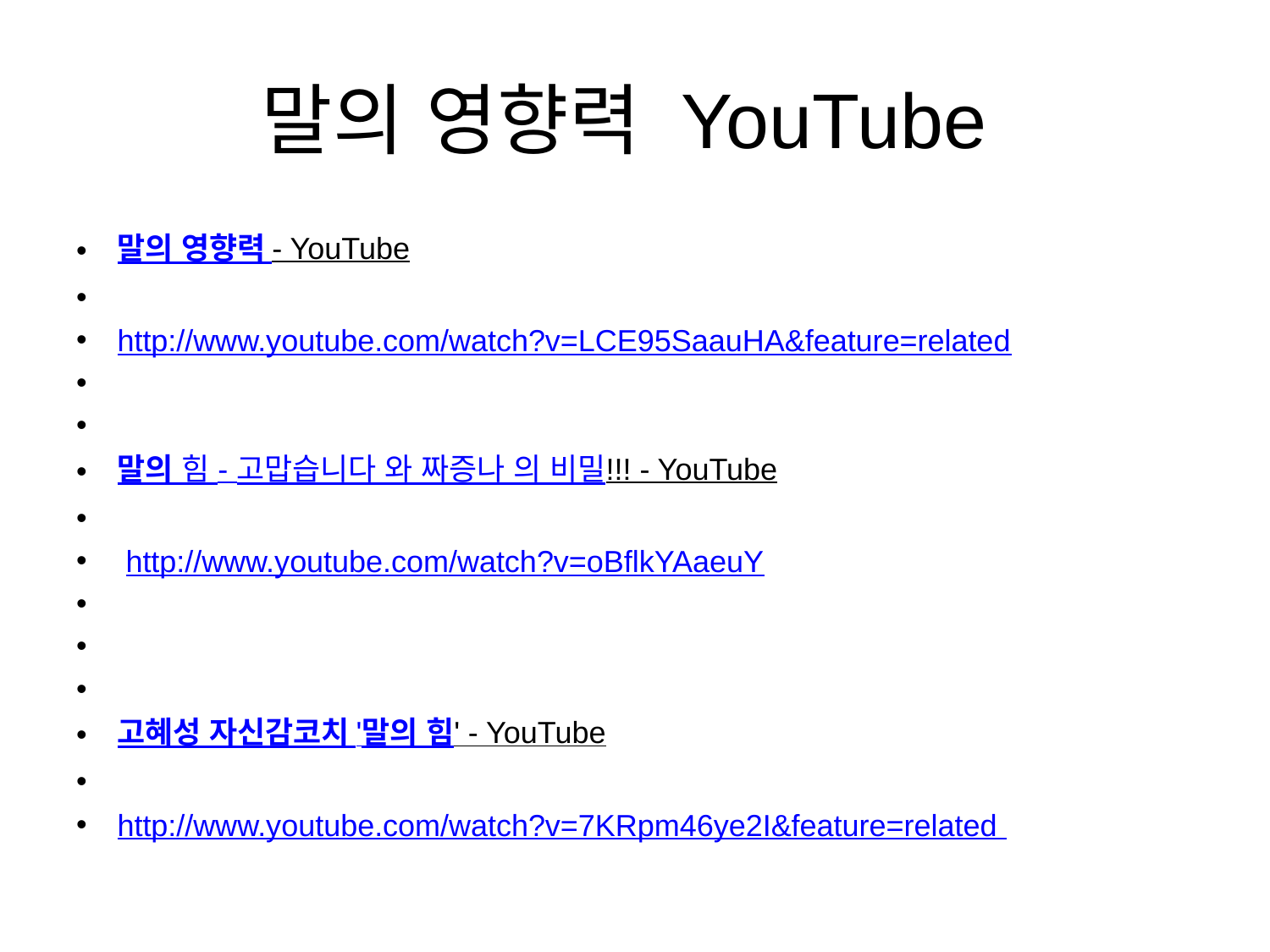

# 말의 영향력 YouTube
말의 영향력 - YouTube

http://www.youtube.com/watch?v=LCE95SaauHA&feature=related

말의 힘 - 고맙습니다 와 짜증나 의 비밀!!! - YouTube

 http://www.youtube.com/watch?v=oBflkYAaeuY

고혜성 자신감코치 '말의 힘' - YouTube

http://www.youtube.com/watch?v=7KRpm46ye2I&feature=related